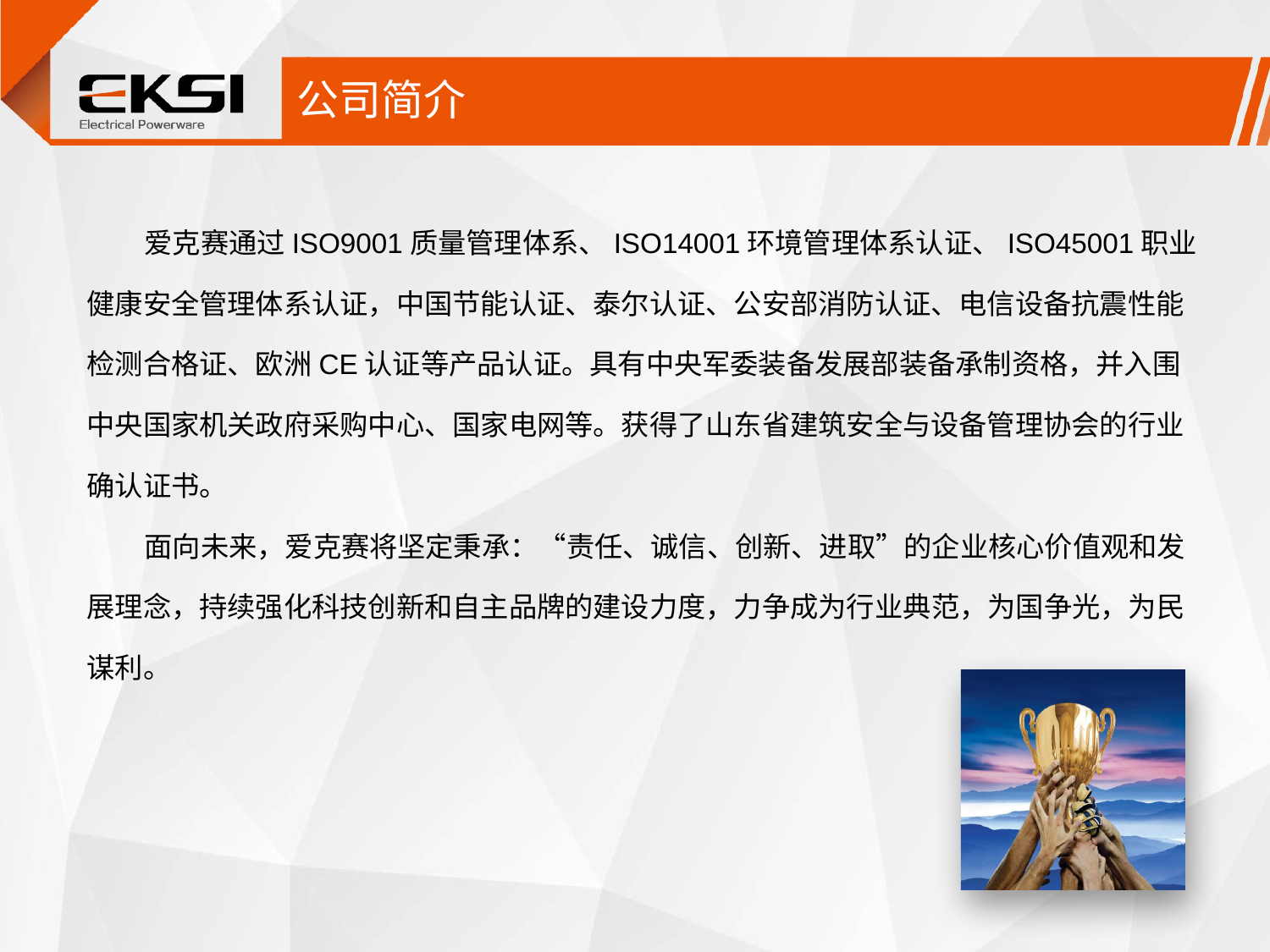

# 公司简介
        爱克赛通过ISO9001质量管理体系、ISO14001环境管理体系认证、ISO45001职业健康安全管理体系认证，中国节能认证、泰尔认证、公安部消防认证、电信设备抗震性能检测合格证、欧洲CE认证等产品认证。具有中央军委装备发展部装备承制资格，并入围中央国家机关政府采购中心、国家电网等。获得了山东省建筑安全与设备管理协会的行业确认证书。
        面向未来，爱克赛将坚定秉承：“责任、诚信、创新、进取”的企业核心价值观和发展理念，持续强化科技创新和自主品牌的建设力度，力争成为行业典范，为国争光，为民谋利。